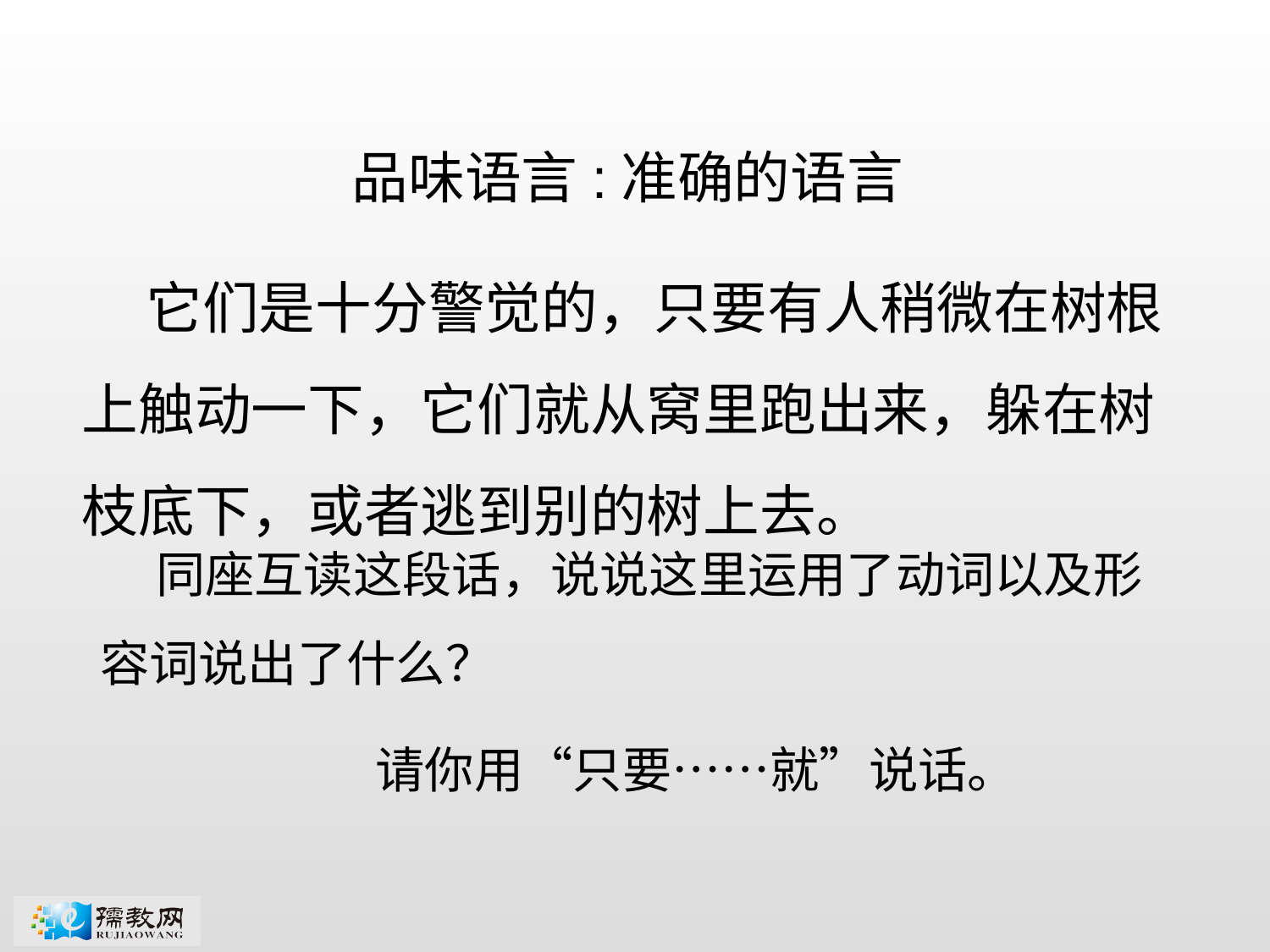

品味语言:准确的语言
    它们是十分警觉的，只要有人稍微在树根上触动一下，它们就从窝里跑出来，躲在树枝底下，或者逃到别的树上去。
    同座互读这段话，说说这里运用了动词以及形容词说出了什么？
请你用“只要……就”说话。